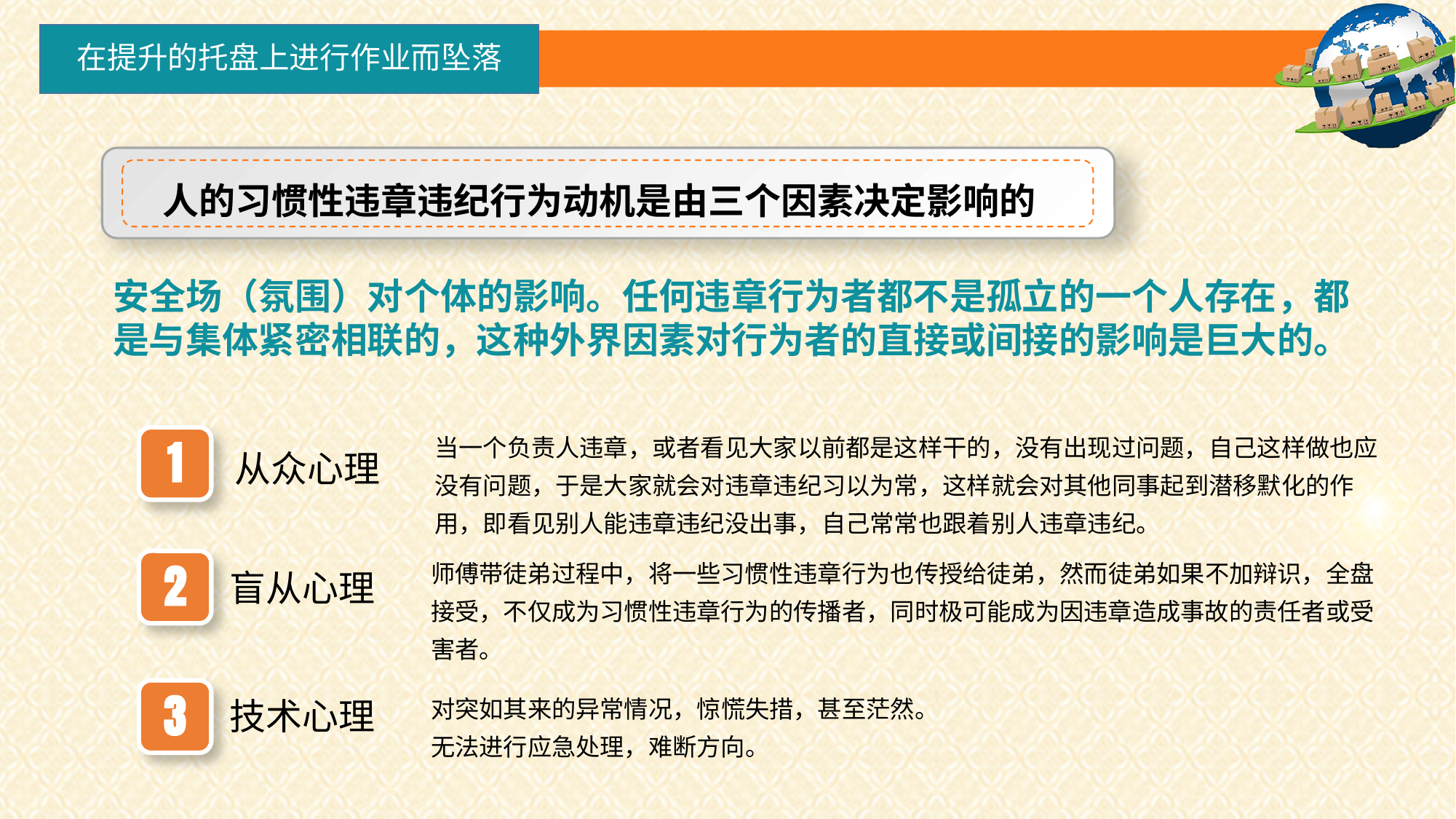

在提升的托盘上进行作业而坠落

人的习惯性违章违纪行为动机是由三个因素决定影响的

安全场（氛围）对个体的影响。任何违章行为者都不是孤立的一个人存在，都是与集体紧密相联的，这种外界因素对行为者的直接或间接的影响是巨大的。
当一个负责人违章，或者看见大家以前都是这样干的，没有出现过问题，自己这样做也应没有问题，于是大家就会对违章违纪习以为常，这样就会对其他同事起到潜移默化的作用，即看见别人能违章违纪没出事，自己常常也跟着别人违章违纪。
1
从众心理
师傅带徒弟过程中，将一些习惯性违章行为也传授给徒弟，然而徒弟如果不加辩识，全盘接受，不仅成为习惯性违章行为的传播者，同时极可能成为因违章造成事故的责任者或受害者。
2
盲从心理
3
对突如其来的异常情况，惊慌失措，甚至茫然。
无法进行应急处理，难断方向。
技术心理